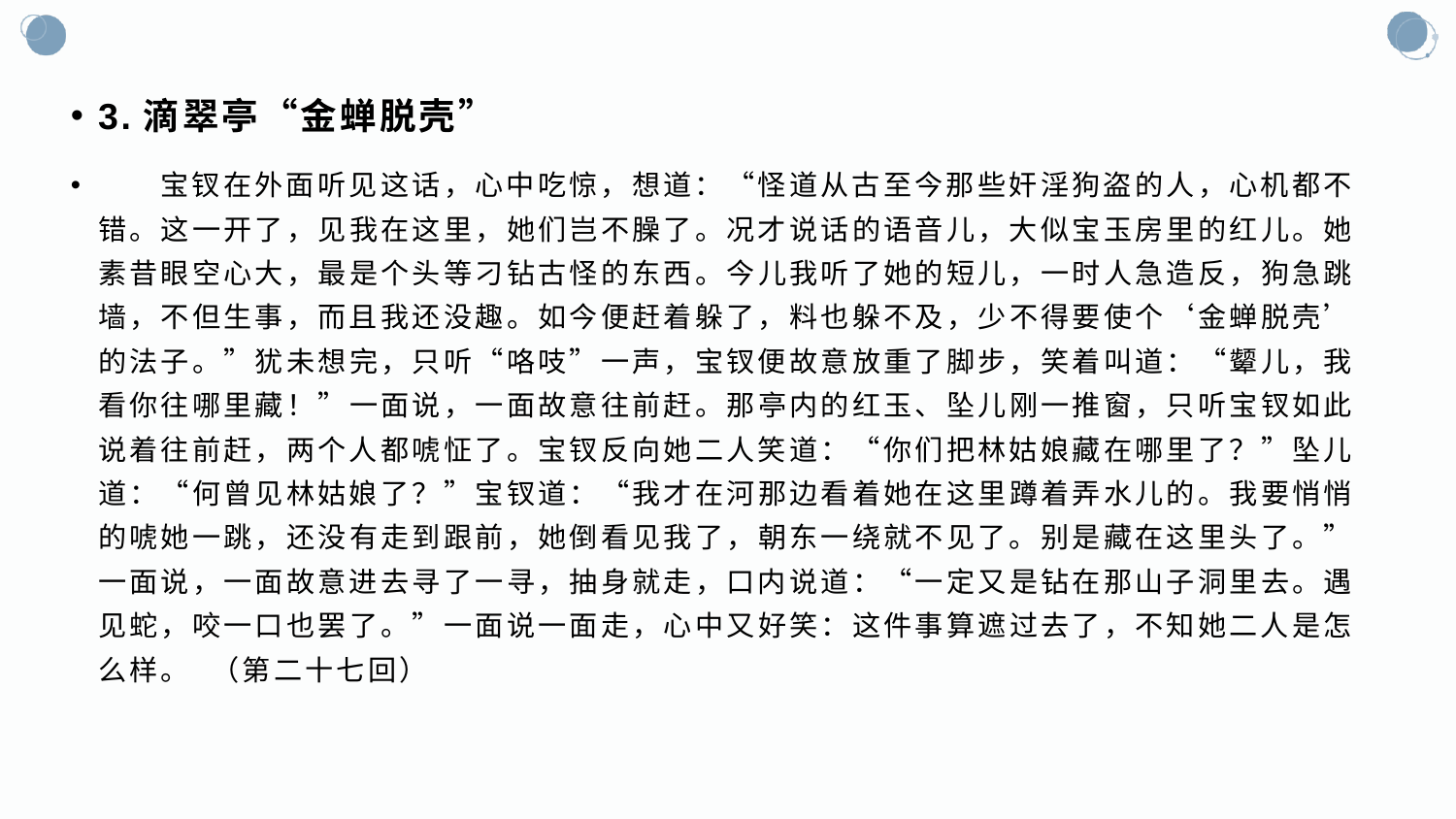

3.滴翠亭“金蝉脱壳”
      宝钗在外面听见这话，心中吃惊，想道：“怪道从古至今那些奸淫狗盗的人，心机都不错。这一开了，见我在这里，她们岂不臊了。况才说话的语音儿，大似宝玉房里的红儿。她素昔眼空心大，最是个头等刁钻古怪的东西。今儿我听了她的短儿，一时人急造反，狗急跳墙，不但生事，而且我还没趣。如今便赶着躲了，料也躲不及，少不得要使个‘金蝉脱壳’的法子。”犹未想完，只听“咯吱”一声，宝钗便故意放重了脚步，笑着叫道：“颦儿，我看你往哪里藏！”一面说，一面故意往前赶。那亭内的红玉、坠儿刚一推窗，只听宝钗如此说着往前赶，两个人都唬怔了。宝钗反向她二人笑道：“你们把林姑娘藏在哪里了？”坠儿道：“何曾见林姑娘了？”宝钗道：“我才在河那边看着她在这里蹲着弄水儿的。我要悄悄的唬她一跳，还没有走到跟前，她倒看见我了，朝东一绕就不见了。别是藏在这里头了。”一面说，一面故意进去寻了一寻，抽身就走，口内说道：“一定又是钻在那山子洞里去。遇见蛇，咬一口也罢了。”一面说一面走，心中又好笑：这件事算遮过去了，不知她二人是怎么样。  （第二十七回）